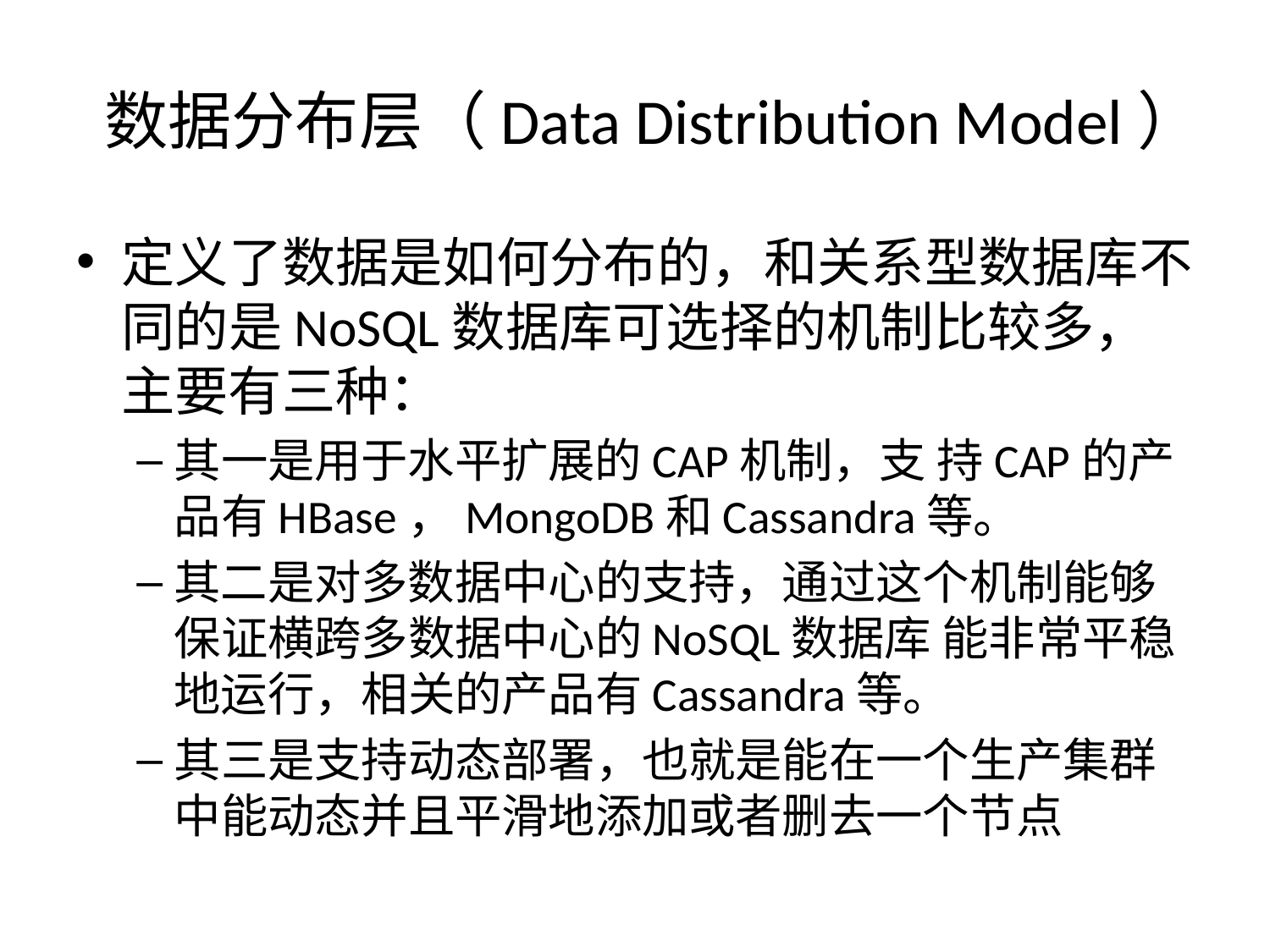

# 数据分布层（Data Distribution Model）
定义了数据是如何分布的，和关系型数据库不同的是NoSQL数据库可选择的机制比较多，主要有三种：
其一是用于水平扩展的CAP机制，支 持CAP的产品有HBase，MongoDB和Cassandra等。
其二是对多数据中心的支持，通过这个机制能够保证横跨多数据中心的NoSQL数据库 能非常平稳地运行，相关的产品有Cassandra等。
其三是支持动态部署，也就是能在一个生产集群中能动态并且平滑地添加或者删去一个节点